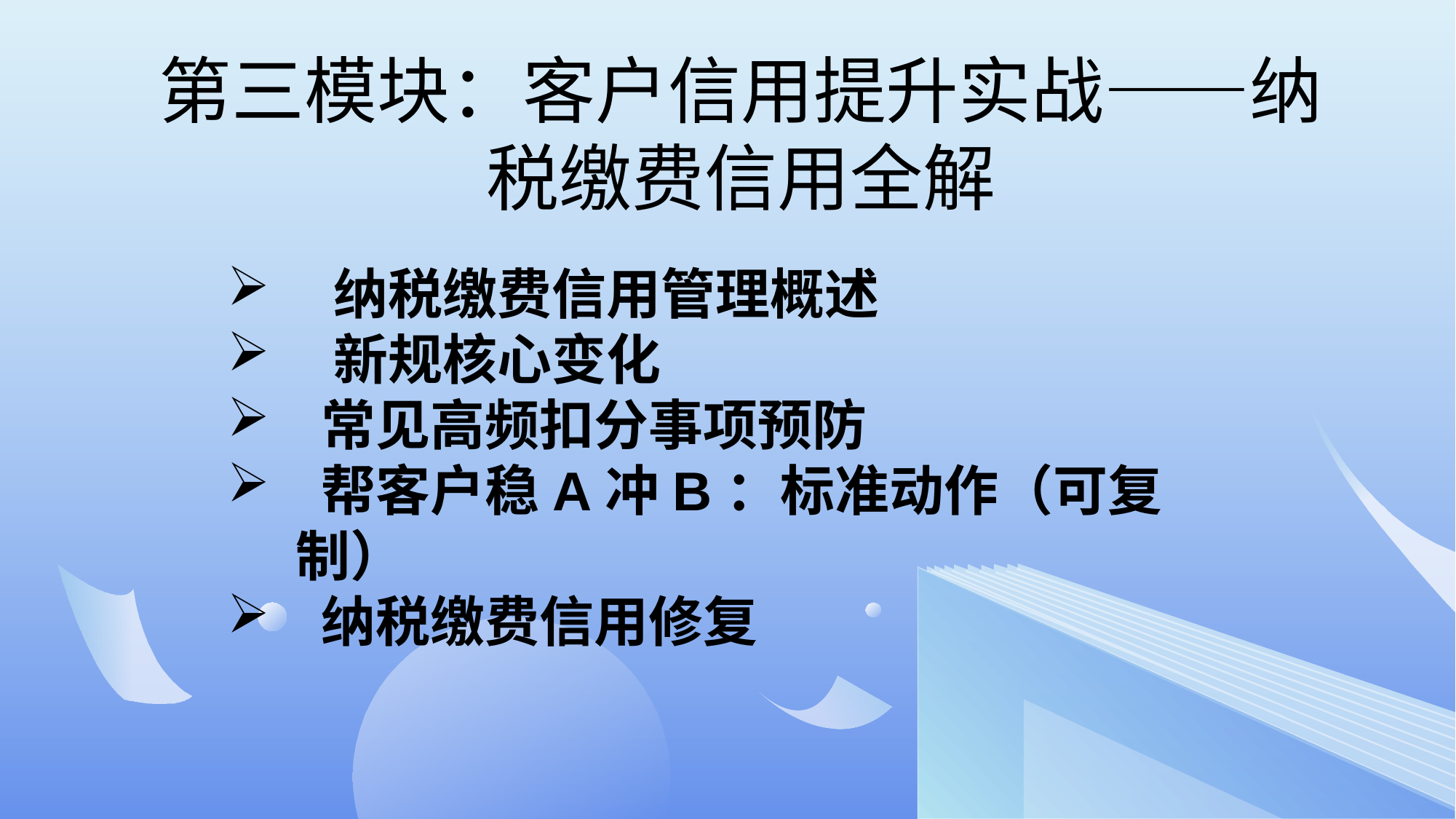

第三模块：客户信用提升实战——纳税缴费信用全解
  纳税缴费信用管理概述
  新规核心变化
 常见高频扣分事项预防
 帮客户稳A冲B：标准动作（可复制）
 纳税缴费信用修复